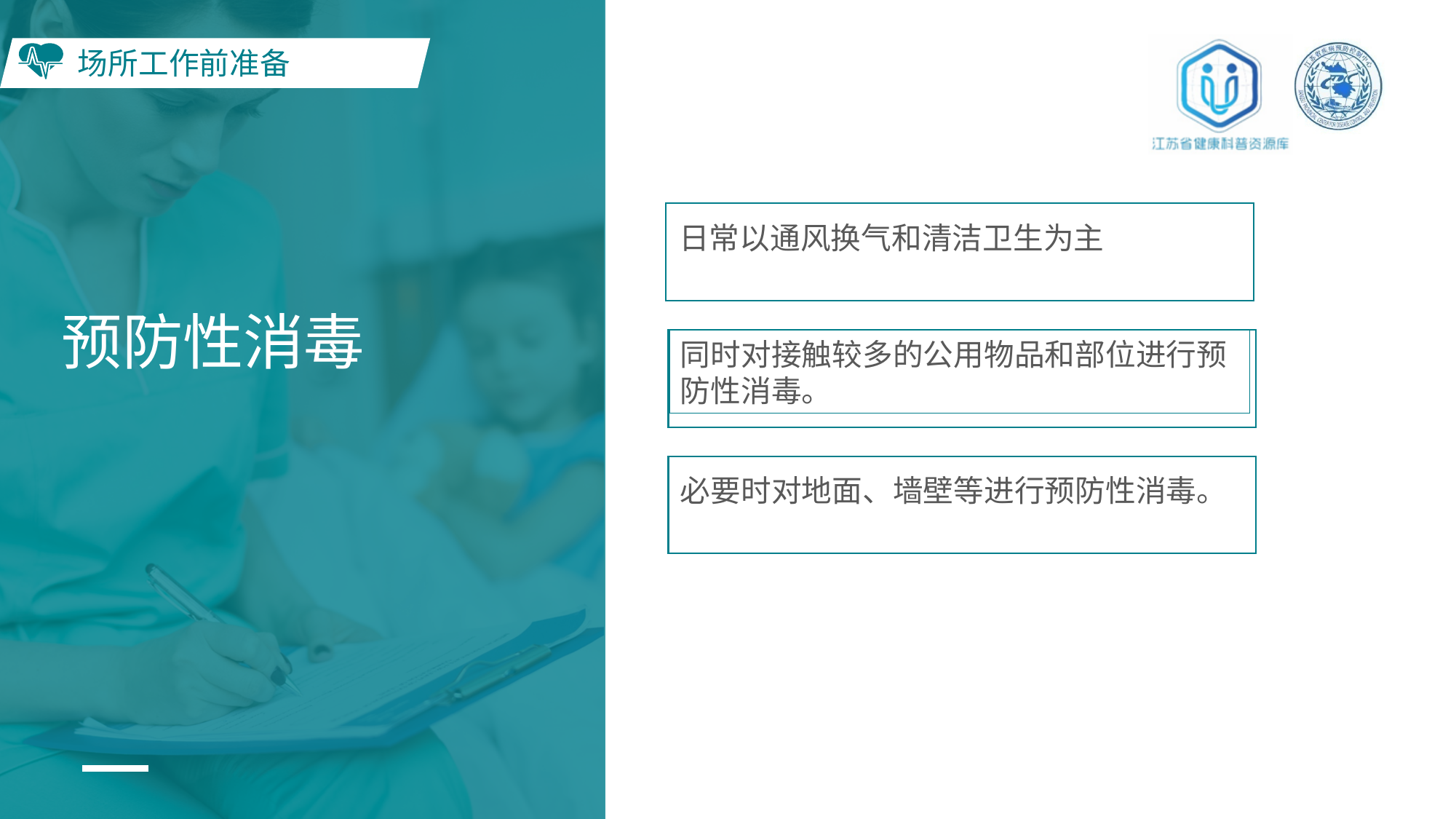

场所工作前准备

日常以通风换气和清洁卫生为主
预防性消毒

同时对接触较多的公用物品和部位进行预防性消毒。

必要时对地面、墙壁等进行预防性消毒。